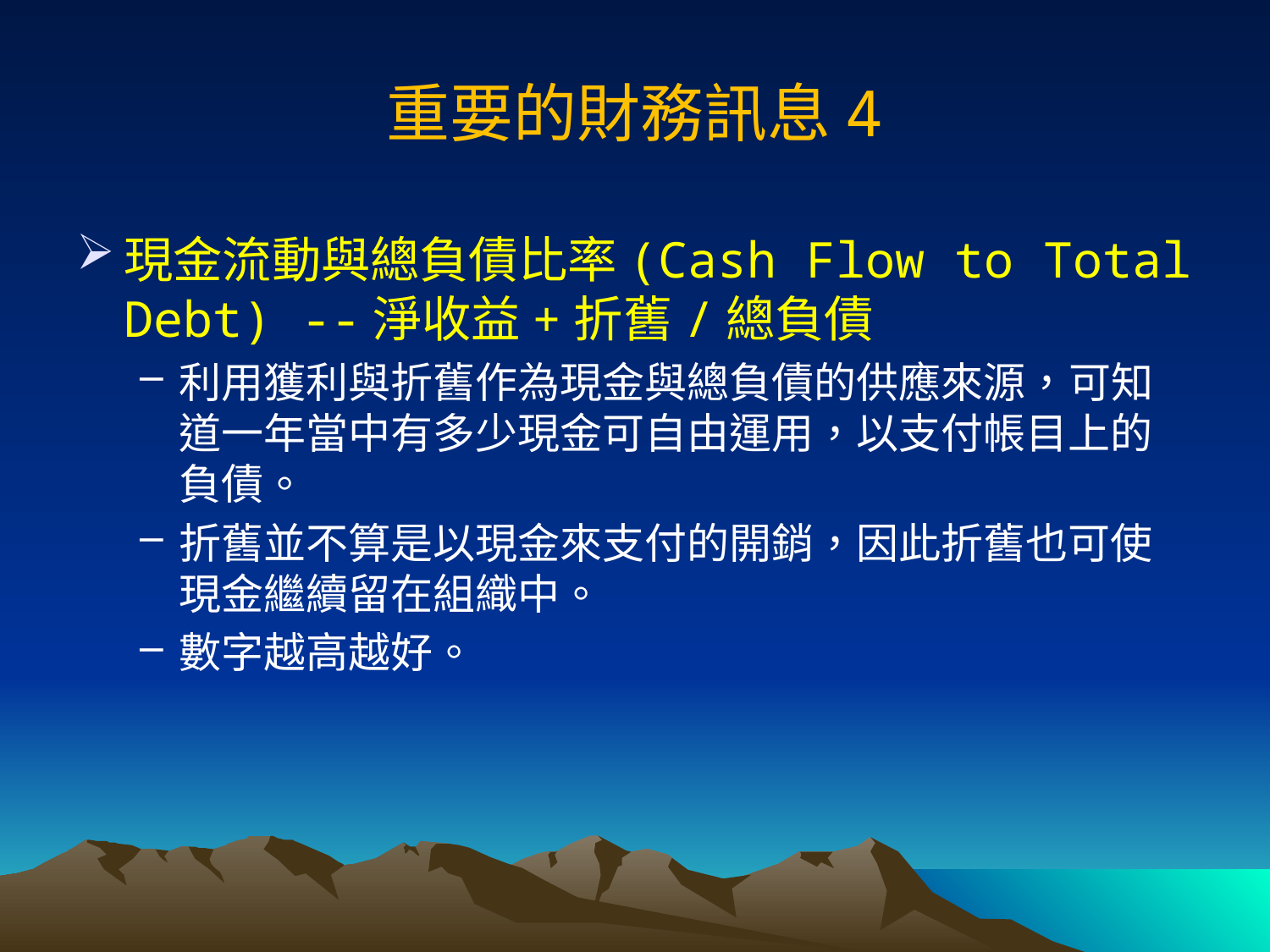

# 重要的財務訊息4
現金流動與總負債比率(Cash Flow to Total Debt) --淨收益+折舊/總負債
利用獲利與折舊作為現金與總負債的供應來源，可知道一年當中有多少現金可自由運用，以支付帳目上的負債。
折舊並不算是以現金來支付的開銷，因此折舊也可使現金繼續留在組織中。
數字越高越好。